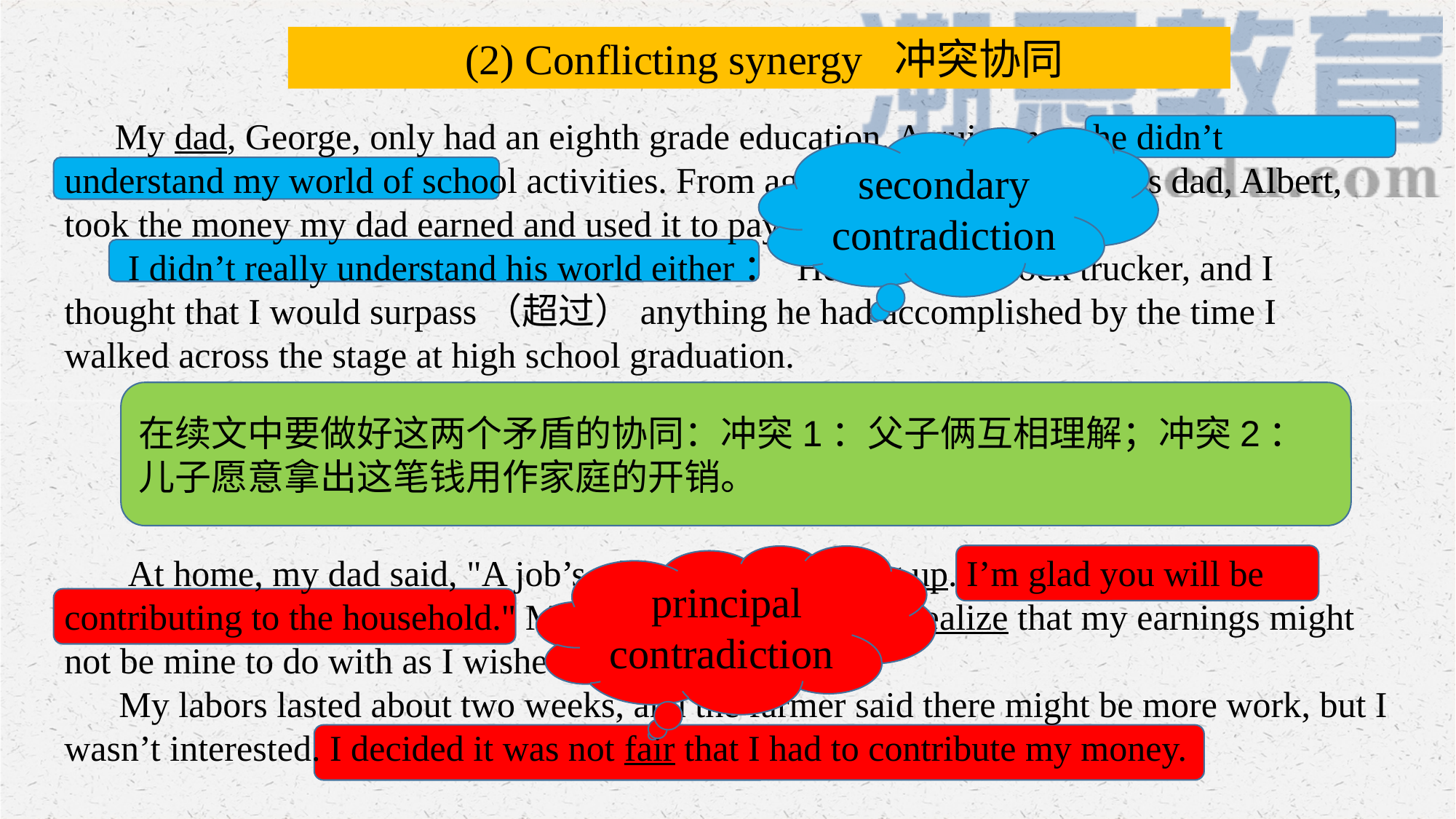

(2) Conflicting synergy  冲突协同
       My dad, George, only had an eighth grade education. A quiet man, he didn’t understand my world of school activities. From age 14, he worked. And his dad, Albert, took the money my dad earned and used it to pay family expenses.        I didn’t really understand his world either： He was a livestock trucker, and I thought that I would surpass（超过）anything he had accomplished by the time I walked across the stage at high school graduation.
       ……

       At home, my dad said, "A job’s a big step to growing up. I’m glad you will be contributing to the household." My dad’s words made me realize that my earnings might not be mine to do with as I wished.      My labors lasted about two weeks, and the farmer said there might be more work, but I wasn’t interested. I decided it was not fair that I had to contribute my money.

secondary contradiction

在续文中要做好这两个矛盾的协同：冲突1：父子俩互相理解；冲突2：儿子愿意拿出这笔钱用作家庭的开销。
 principal
contradiction